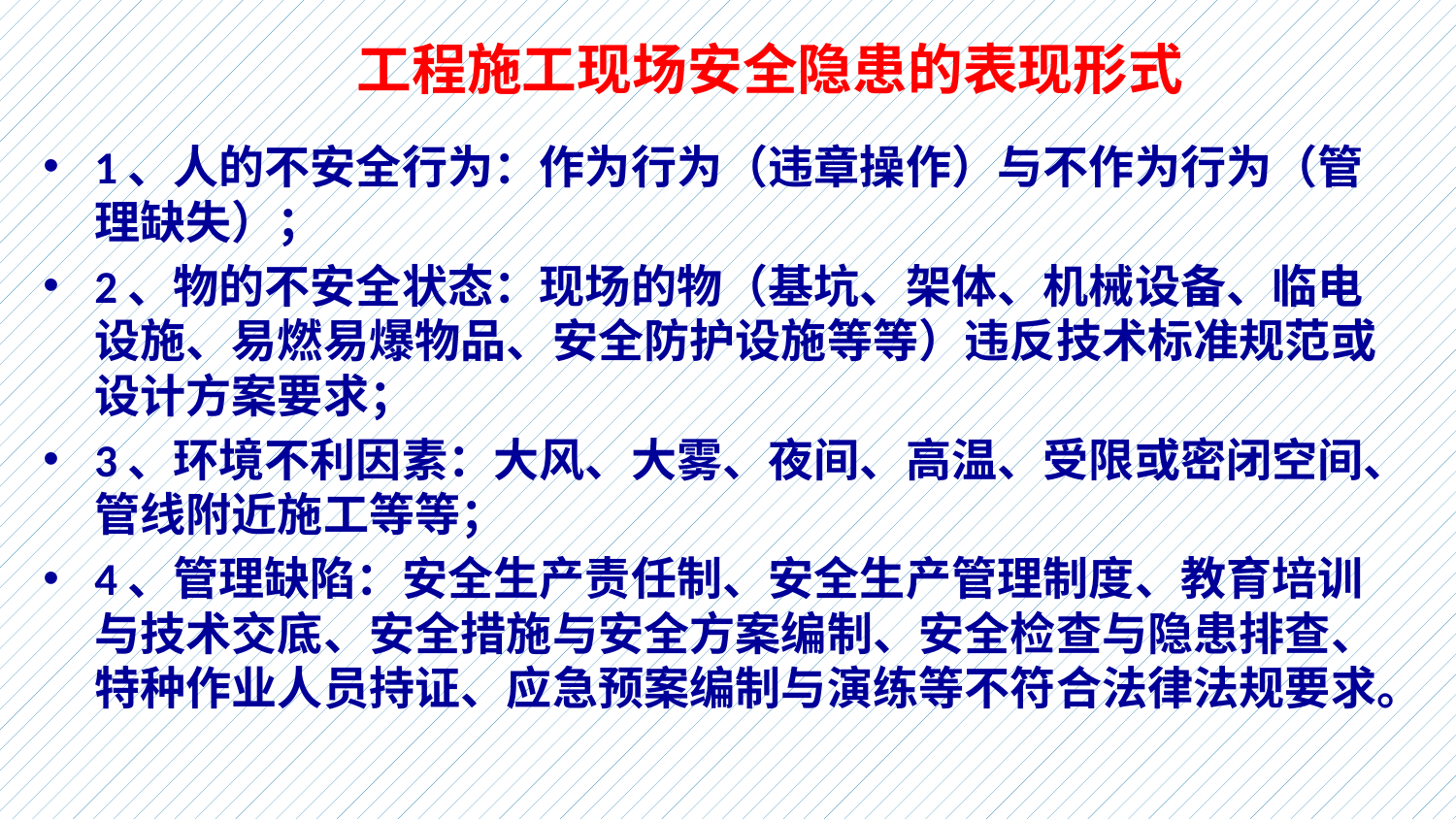

# 工程施工现场安全隐患的表现形式
1、人的不安全行为：作为行为（违章操作）与不作为行为（管理缺失）；
2、物的不安全状态：现场的物（基坑、架体、机械设备、临电设施、易燃易爆物品、安全防护设施等等）违反技术标准规范或设计方案要求；
3、环境不利因素：大风、大雾、夜间、高温、受限或密闭空间、管线附近施工等等；
4、管理缺陷：安全生产责任制、安全生产管理制度、教育培训与技术交底、安全措施与安全方案编制、安全检查与隐患排查、特种作业人员持证、应急预案编制与演练等不符合法律法规要求。